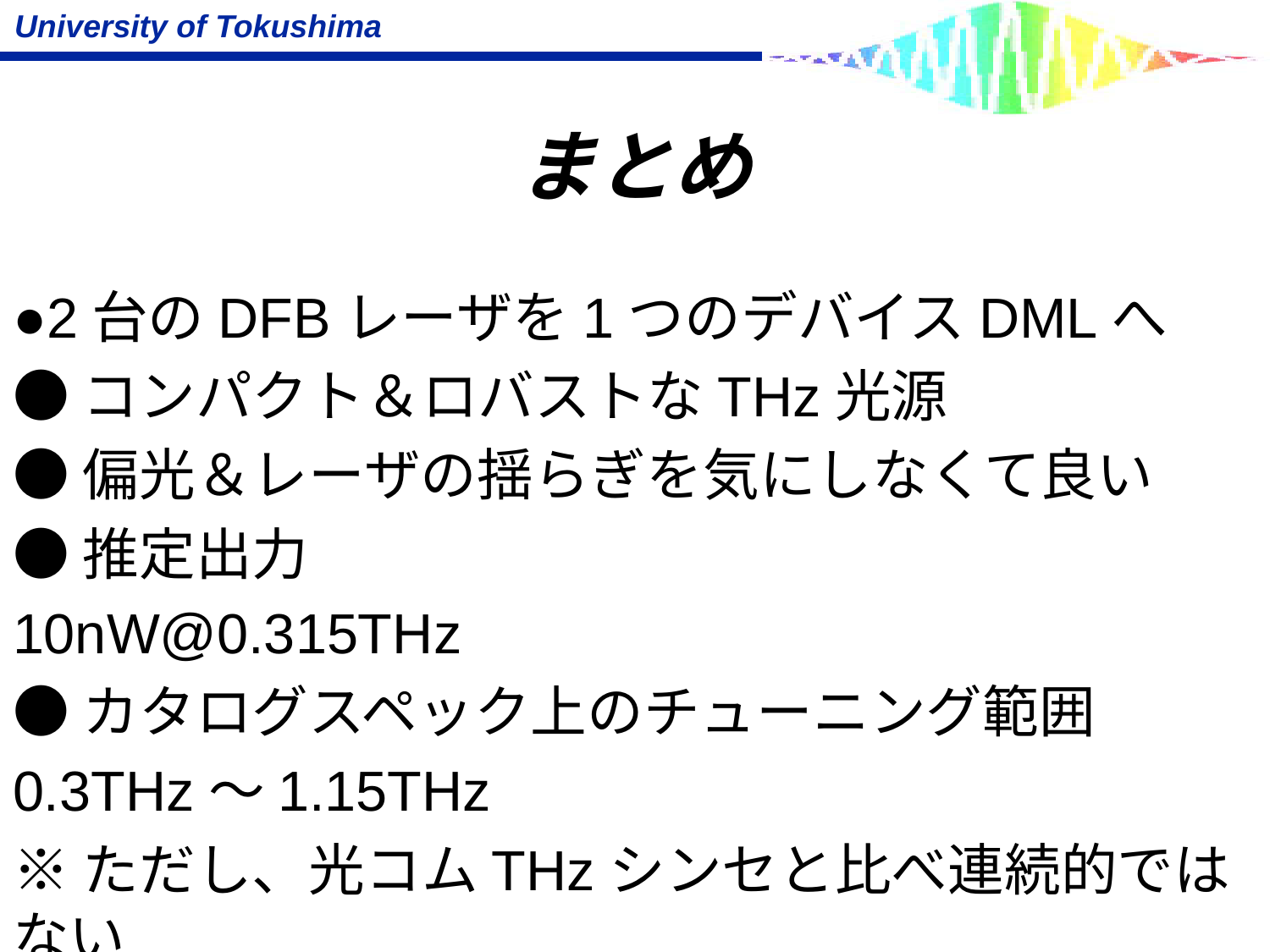

# まとめ
●2台のDFBレーザを1つのデバイスDMLへ
●コンパクト＆ロバストなTHz光源
●偏光＆レーザの揺らぎを気にしなくて良い
●推定出力
10nW@0.315THz
●カタログスペック上のチューニング範囲
0.3THz～1.15THz
※ただし、光コムTHzシンセと比べ連続的ではない